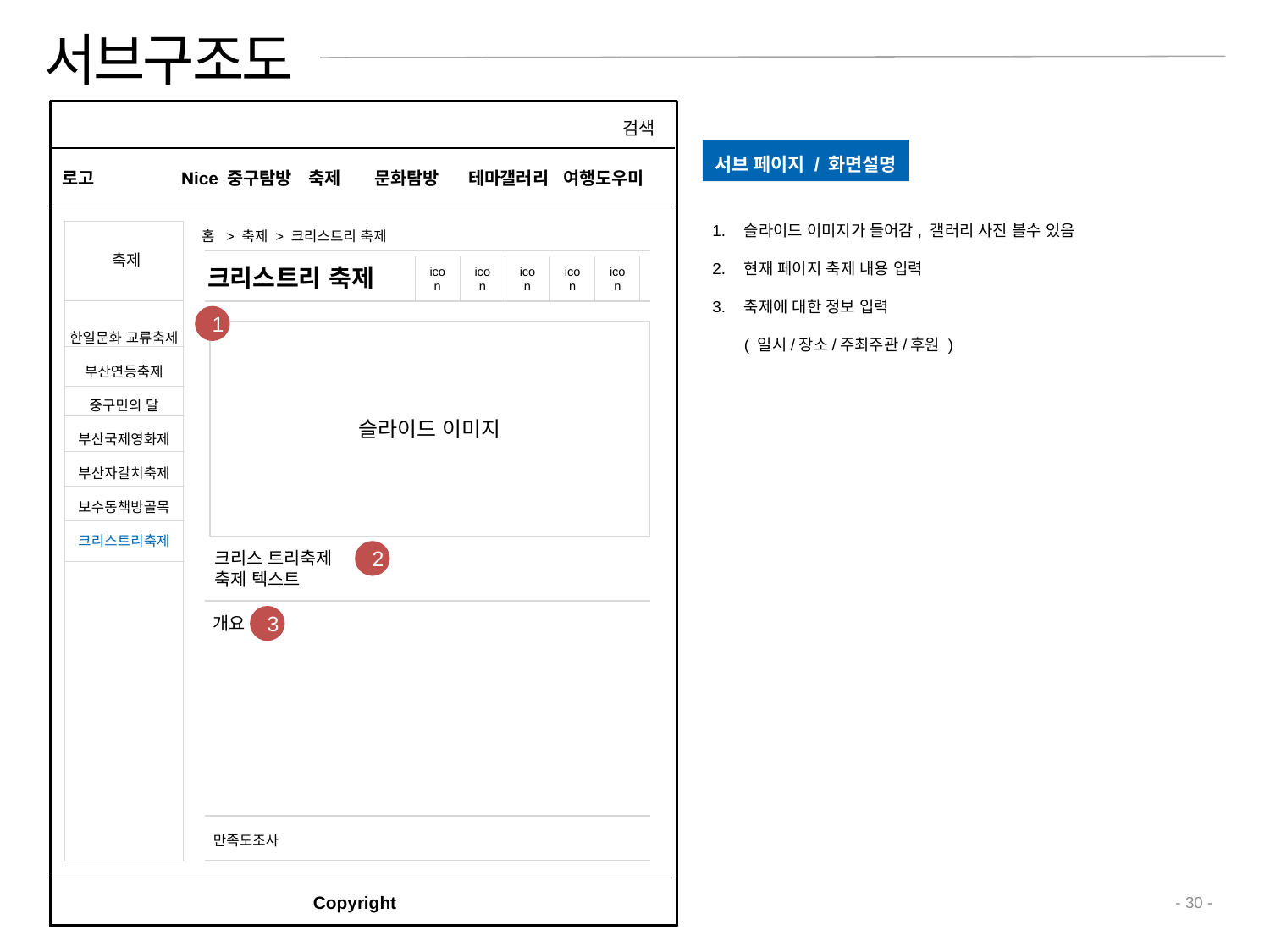

# 서브구조도
ㄷ
검색
서브 페이지 / 화면설명

로고
Nice 중구탐방	축제       문화탐방      테마갤러리   여행도우미
슬라이드 이미지가 들어감, 갤러리 사진 볼수 있음
현재 페이지 축제 내용 입력
축제에 대한 정보 입력
	( 일시/장소/주최주관/후원 )

축제
홈  > 축제 > 크리스트리 축제
크리스트리 축제
icon
icon
icon
icon
icon

한일문화 교류축제
부산연등축제
중구민의 달
부산국제영화제
부산자갈치축제
보수동책방골목
크리스트리축제
1
슬라이드 이미지
크리스 트리축제
축제 텍스트
2
개요
3
만족도조사
Copyright